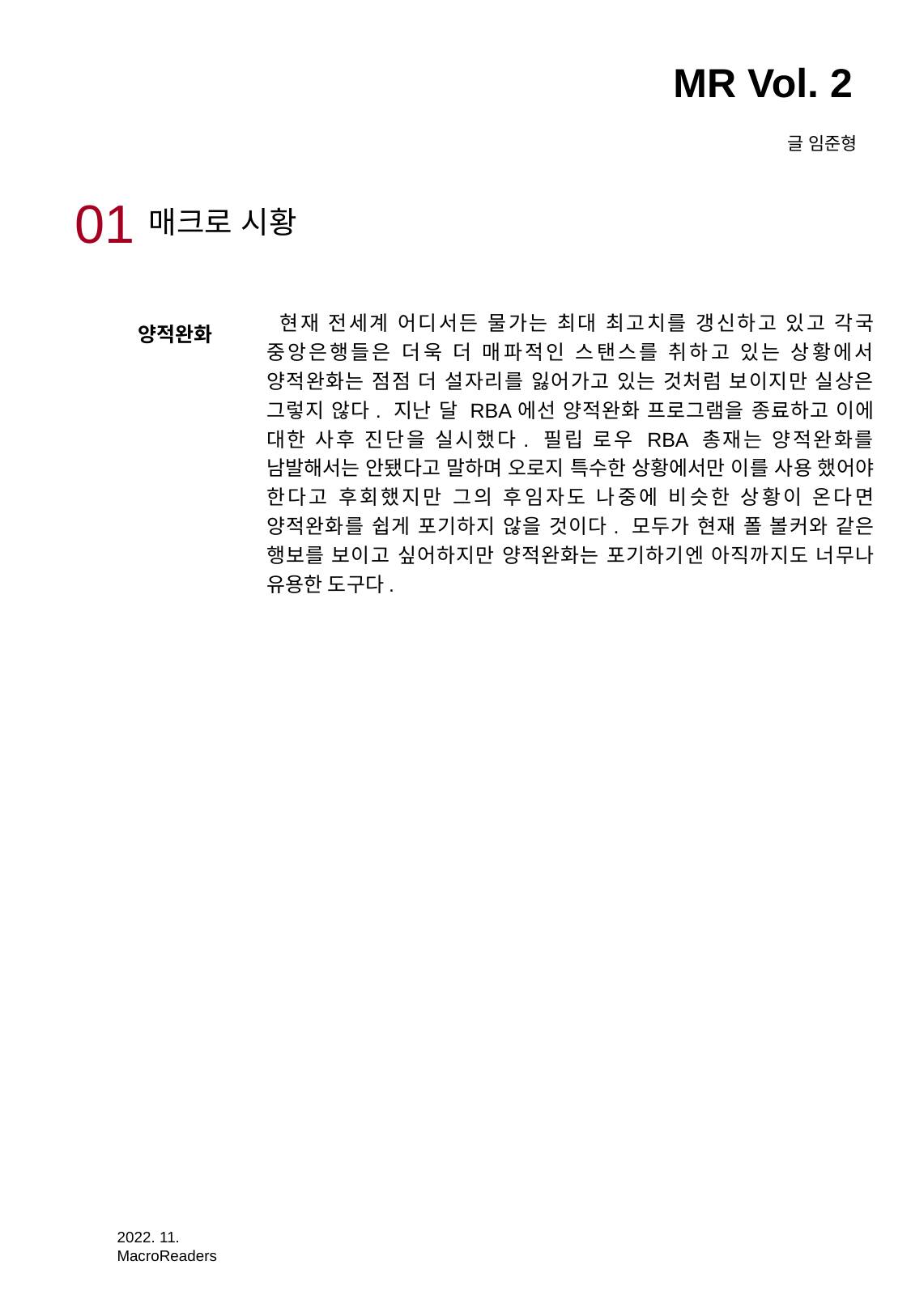

MR Vol. 2

글 임준형
01
매크로 시황
 현재 전세계 어디서든 물가는 최대 최고치를 갱신하고 있고 각국 중앙은행들은 더욱 더 매파적인 스탠스를 취하고 있는 상황에서 양적완화는 점점 더 설자리를 잃어가고 있는 것처럼 보이지만 실상은 그렇지 않다. 지난 달 RBA에선 양적완화 프로그램을 종료하고 이에 대한 사후 진단을 실시했다. 필립 로우 RBA 총재는 양적완화를 남발해서는 안됐다고 말하며 오로지 특수한 상황에서만 이를 사용 했어야 한다고 후회했지만 그의 후임자도 나중에 비슷한 상황이 온다면 양적완화를 쉽게 포기하지 않을 것이다. 모두가 현재 폴 볼커와 같은 행보를 보이고 싶어하지만 양적완화는 포기하기엔 아직까지도 너무나 유용한 도구다.

양적완화
2022. 11.
MacroReaders